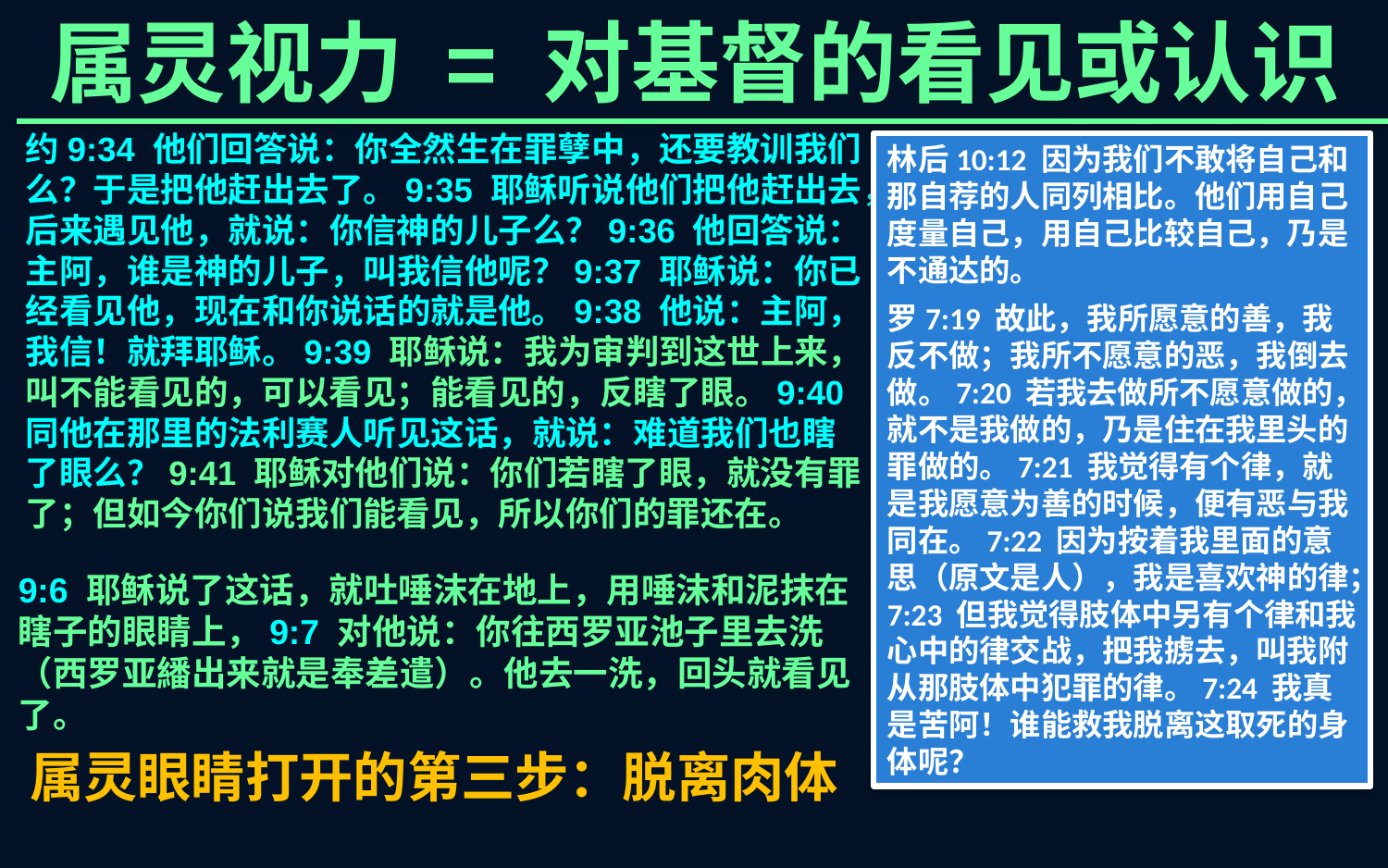

属灵视力 = 对基督的看见或认识
约9:34 他们回答说：你全然生在罪孽中，还要教训我们么？于是把他赶出去了。9:35 耶稣听说他们把他赶出去，后来遇见他，就说：你信神的儿子么？9:36 他回答说：主阿，谁是神的儿子，叫我信他呢？9:37 耶稣说：你已经看见他，现在和你说话的就是他。9:38 他说：主阿，我信！就拜耶稣。9:39 耶稣说：我为审判到这世上来，叫不能看见的，可以看见；能看见的，反瞎了眼。9:40 同他在那里的法利赛人听见这话，就说：难道我们也瞎了眼么？9:41 耶稣对他们说：你们若瞎了眼，就没有罪了；但如今你们说我们能看见，所以你们的罪还在。
林后10:12 因为我们不敢将自己和那自荐的人同列相比。他们用自己度量自己，用自己比较自己，乃是不通达的。
罗7:19 故此，我所愿意的善，我反不做；我所不愿意的恶，我倒去做。7:20 若我去做所不愿意做的，就不是我做的，乃是住在我里头的罪做的。7:21 我觉得有个律，就是我愿意为善的时候，便有恶与我同在。7:22 因为按着我里面的意思（原文是人），我是喜欢神的律；7:23 但我觉得肢体中另有个律和我心中的律交战，把我掳去，叫我附从那肢体中犯罪的律。7:24 我真是苦阿！谁能救我脱离这取死的身体呢？
9:6 耶稣说了这话，就吐唾沫在地上，用唾沫和泥抹在瞎子的眼睛上，9:7 对他说：你往西罗亚池子里去洗（西罗亚繙出来就是奉差遣）。他去一洗，回头就看见了。
属灵眼睛打开的第三步：脱离肉体